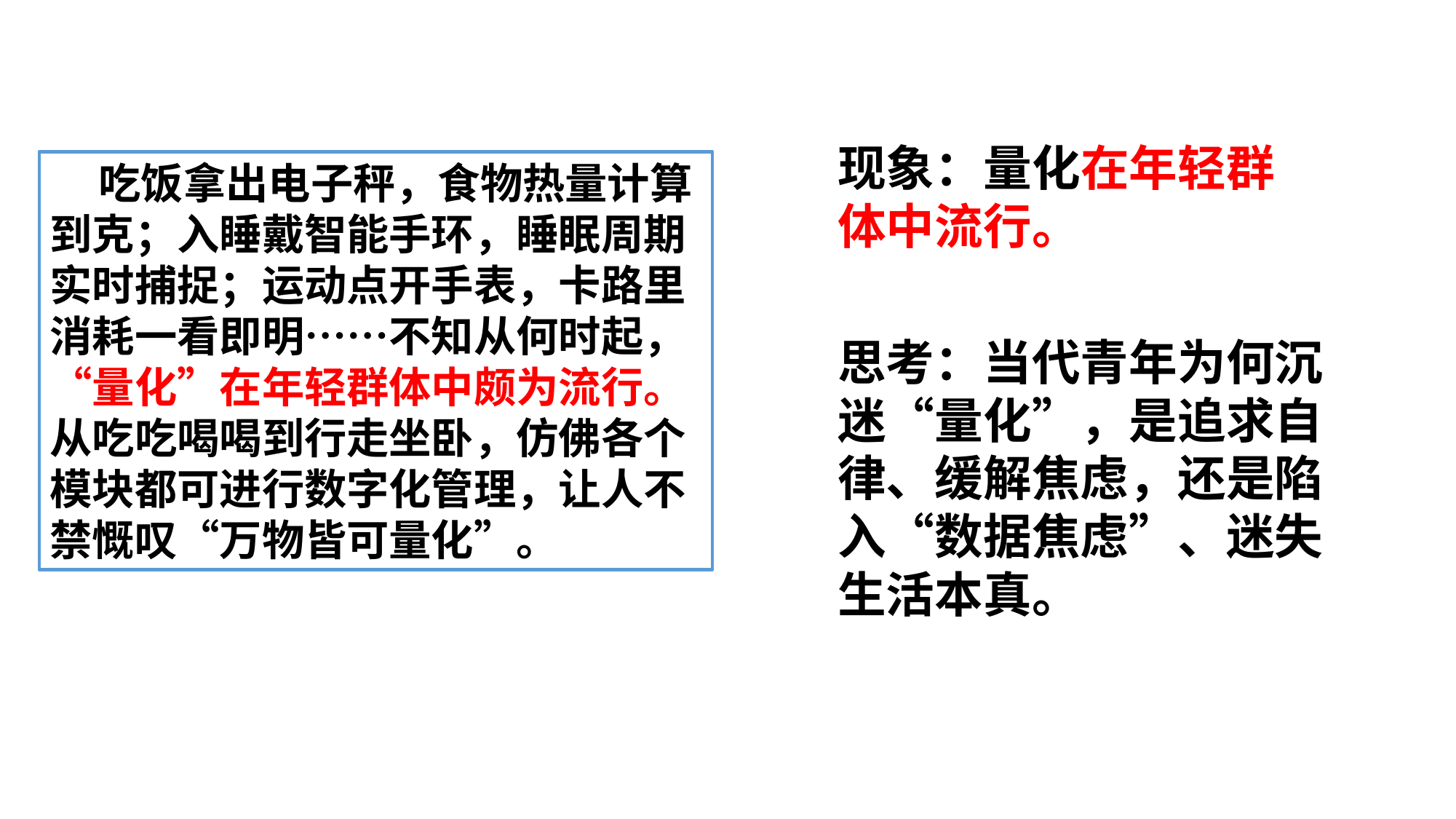

现象：量化在年轻群体中流行。
    吃饭拿出电子秤，食物热量计算到克；入睡戴智能手环，睡眠周期实时捕捉；运动点开手表，卡路里消耗一看即明……不知从何时起，“量化”在年轻群体中颇为流行。从吃吃喝喝到行走坐卧，仿佛各个模块都可进行数字化管理，让人不禁慨叹“万物皆可量化”。
思考：当代青年为何沉迷“量化”，是追求自律、缓解焦虑，还是陷入“数据焦虑”、迷失生活本真。